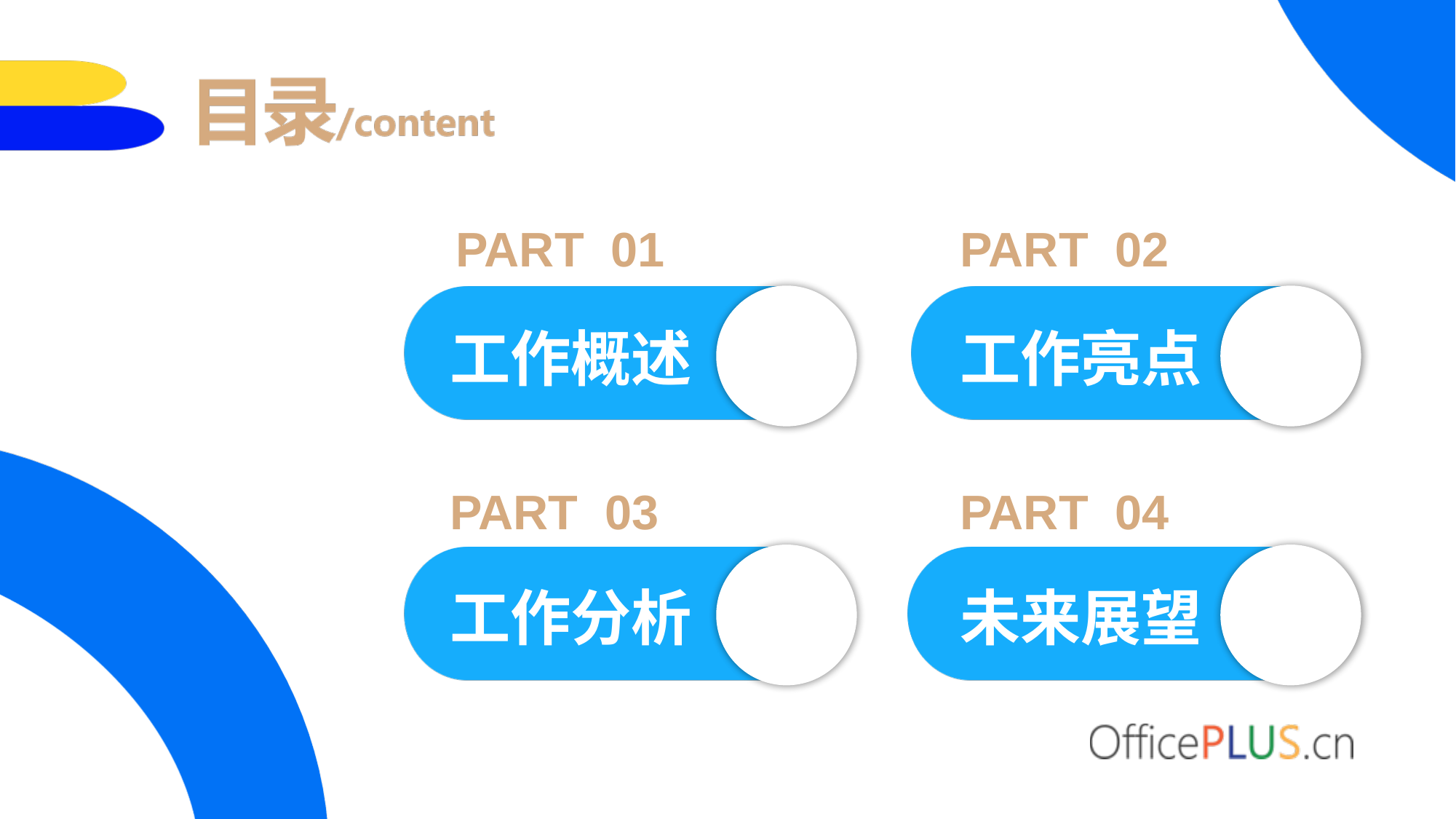

PART  02
PART  01

工作概述
工作亮点
PART  04
PART  03

工作分析
未来展望